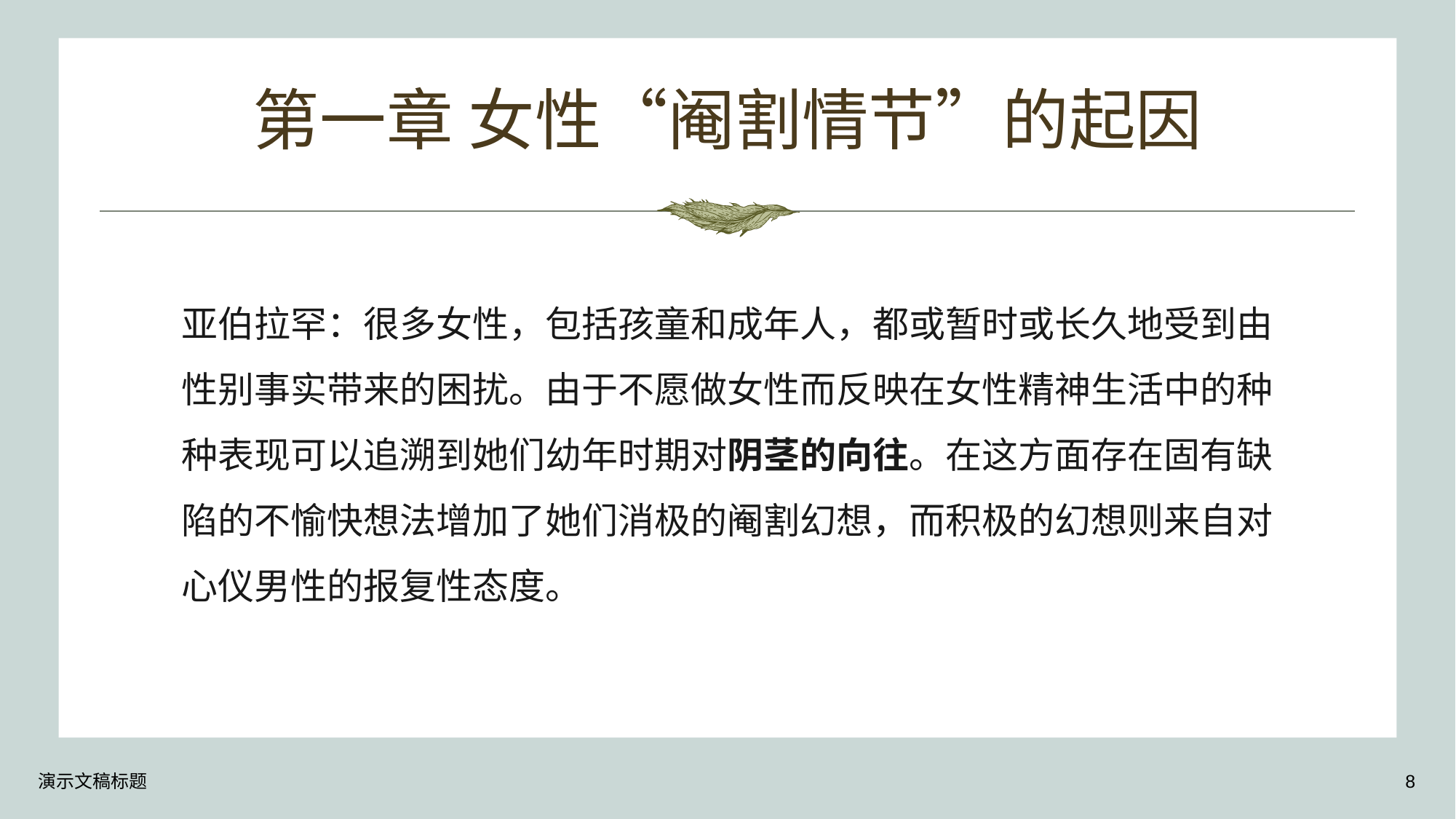

# 第一章 女性“阉割情节”的起因
亚伯拉罕：很多女性，包括孩童和成年人，都或暂时或长久地受到由性别事实带来的困扰。由于不愿做女性而反映在女性精神生活中的种种表现可以追溯到她们幼年时期对阴茎的向往。在这方面存在固有缺陷的不愉快想法增加了她们消极的阉割幻想，而积极的幻想则来自对心仪男性的报复性态度。
演示文稿标题
8